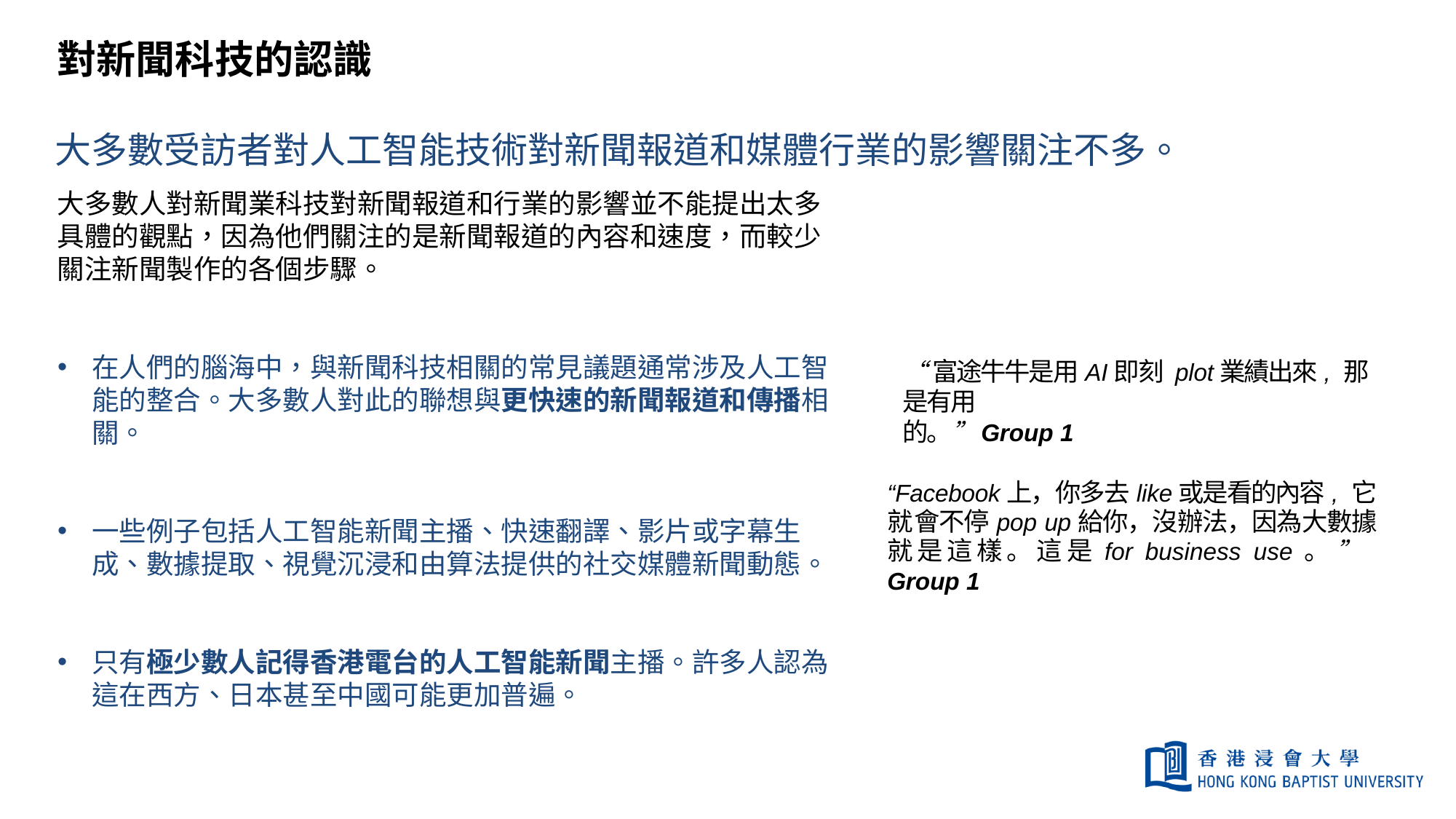

# 對新聞科技的認識
大多數受訪者對人工智能技術對新聞報道和媒體行業的影響關注不多。
大多數人對新聞業科技對新聞報道和行業的影響並不能提出太多具體的觀點，因為他們關注的是新聞報道的內容和速度，而較少關注新聞製作的各個步驟。
在人們的腦海中，與新聞科技相關的常見議題通常涉及人工智能的整合。大多數人對此的聯想與更快速的新聞報道和傳播相關。

一些例子包括人工智能新聞主播、快速翻譯、影片或字幕生成、數據提取、視覺沉浸和由算法提供的社交媒體新聞動態。

只有極少數人記得香港電台的人工智能新聞主播。許多人認為這在西方、日本甚至中國可能更加普遍。
“富途牛牛是用AI即刻 plot業績出來, 那是有用
的。”	Group 1
“Facebook上，你多去like或是看的內容, 它就會不停pop up給你，沒辦法，因為大數據就是這樣。這是for business use。”  Group 1